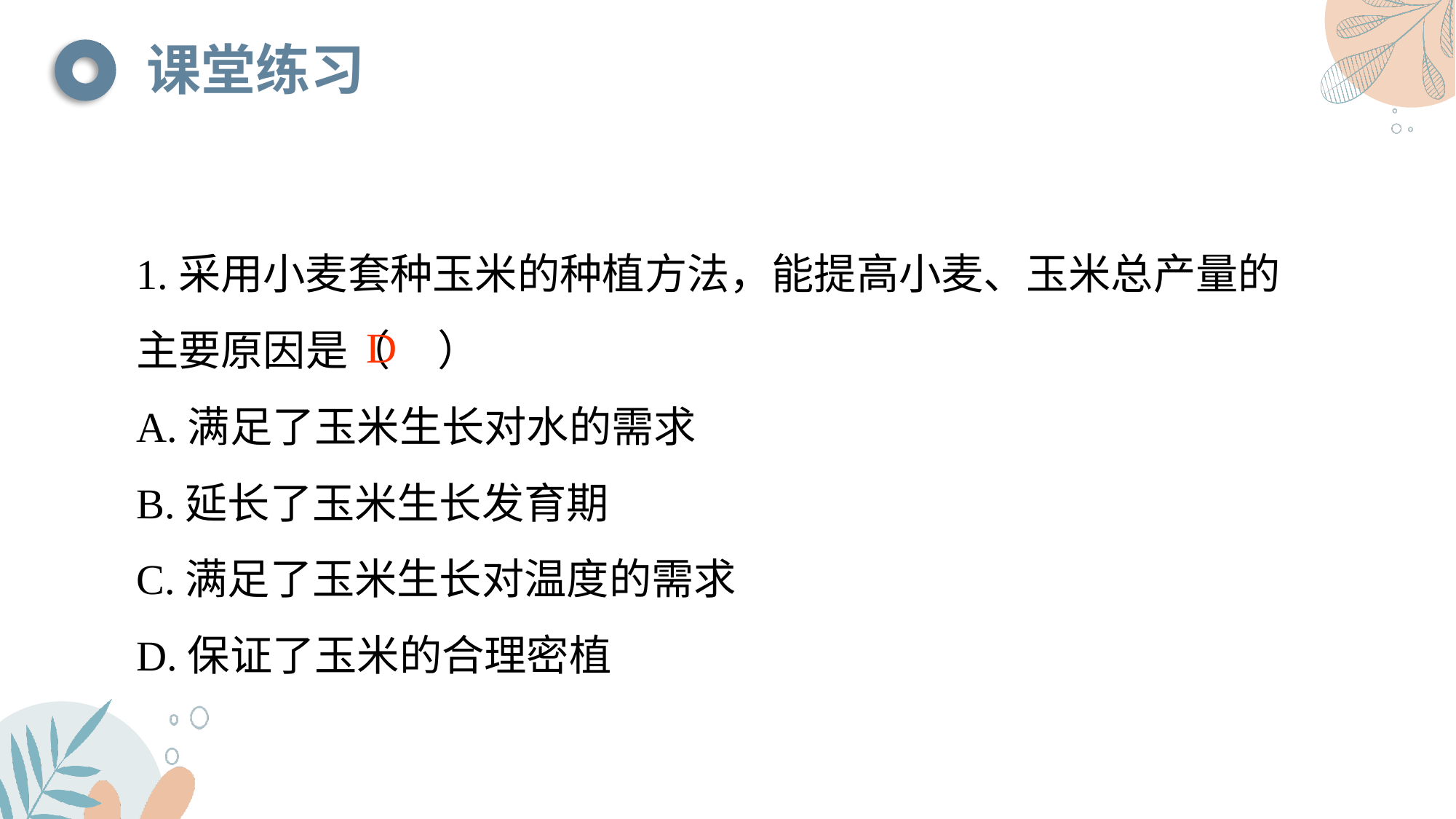

课堂练习
1.采用小麦套种玉米的种植方法，能提高小麦、玉米总产量的主要原因是（     ）
A.满足了玉米生长对水的需求
B.延长了玉米生长发育期
C.满足了玉米生长对温度的需求
D.保证了玉米的合理密植
D